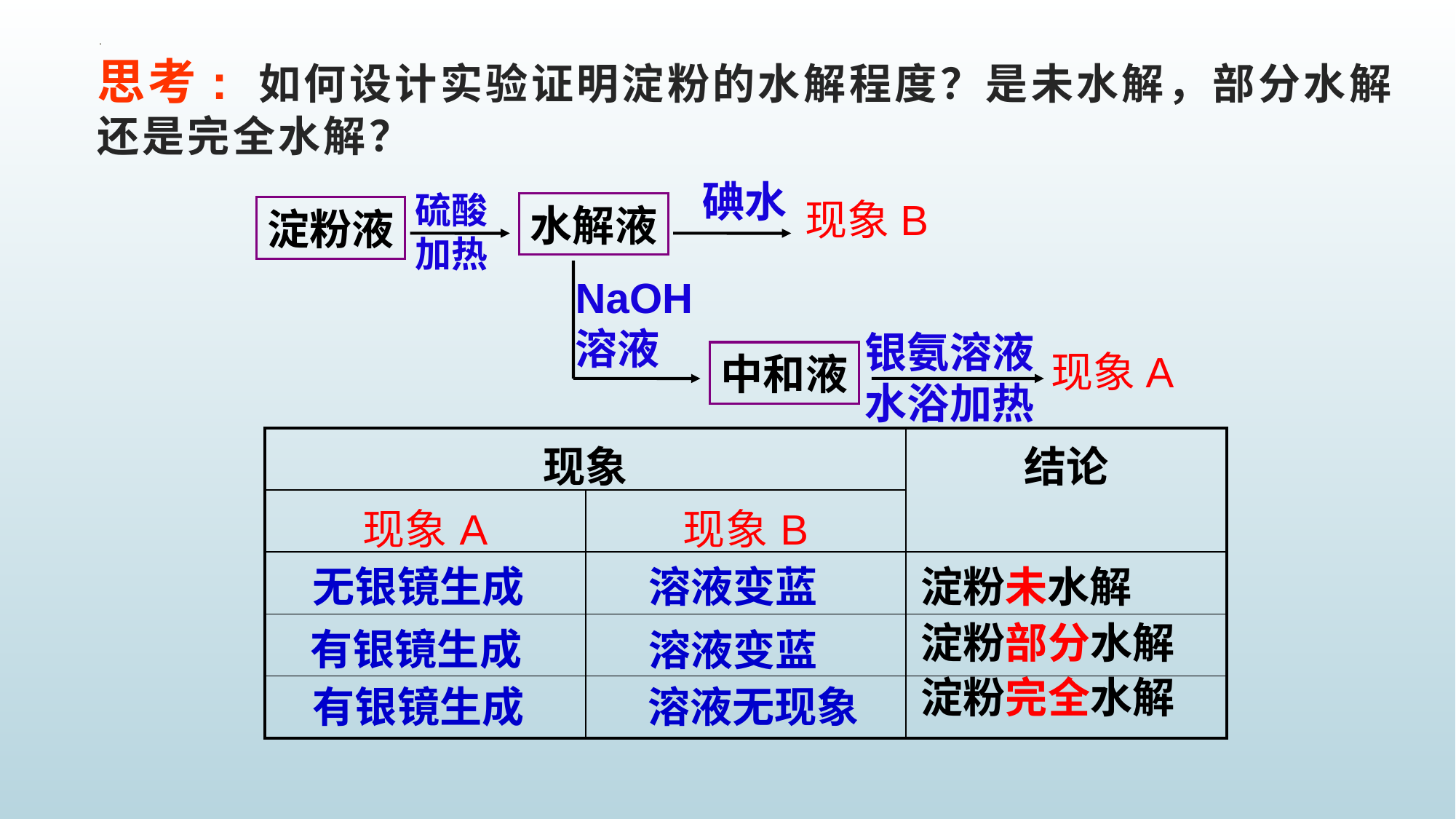

# 思考: 如何设计实验证明淀粉的水解程度？是未水解，部分水解还是完全水解？
碘水

硫酸
加热

现象B
水解液
淀粉液

NaOH
溶液
银氨溶液
水浴加热

现象A
中和液
| 现象 |  | 结论 |
| --- | --- | --- |
| 现象A | 现象B |  |
|  |  |  |
|  |  |  |
|  |  |  |
无银镜生成
溶液变蓝
淀粉未水解
淀粉部分水解
有银镜生成
溶液变蓝
淀粉完全水解
有银镜生成
溶液无现象